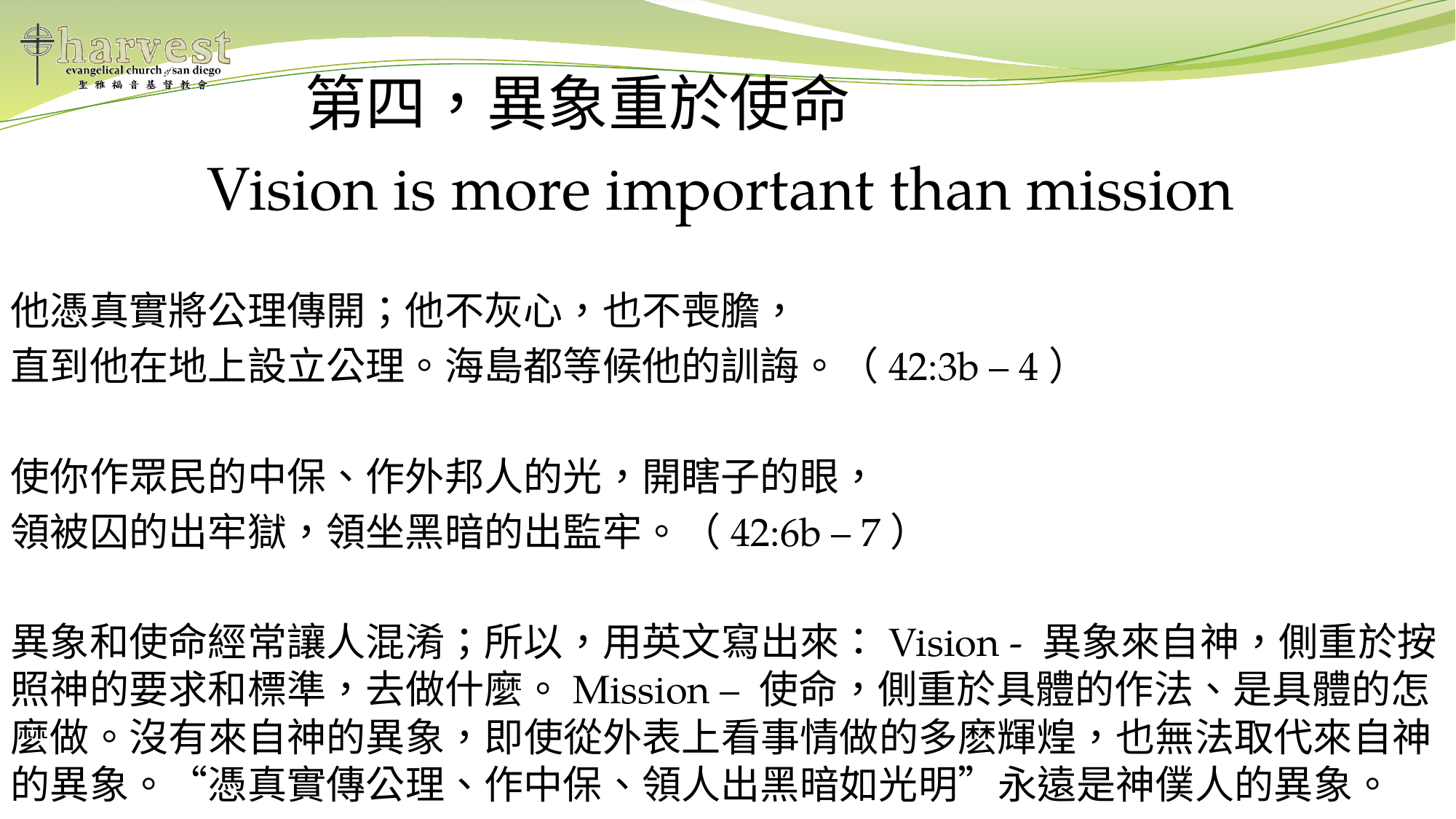

第四，異象重於使命
             Vision is more important than mission

他憑真實將公理傳開；他不灰心，也不喪膽，
直到他在地上設立公理。海島都等候他的訓誨。（42:3b – 4）

使你作眾民的中保、作外邦人的光，開瞎子的眼，
領被囚的出牢獄，領坐黑暗的出監牢。（42:6b – 7）

異象和使命經常讓人混淆；所以，用英文寫出來：Vision - 異象來自神，側重於按照神的要求和標準，去做什麼。Mission – 使命，側重於具體的作法、是具體的怎麼做。沒有來自神的異象，即使從外表上看事情做的多麽輝煌，也無法取代來自神的異象。“憑真實傳公理、作中保、領人出黑暗如光明”永遠是神僕人的異象。
#